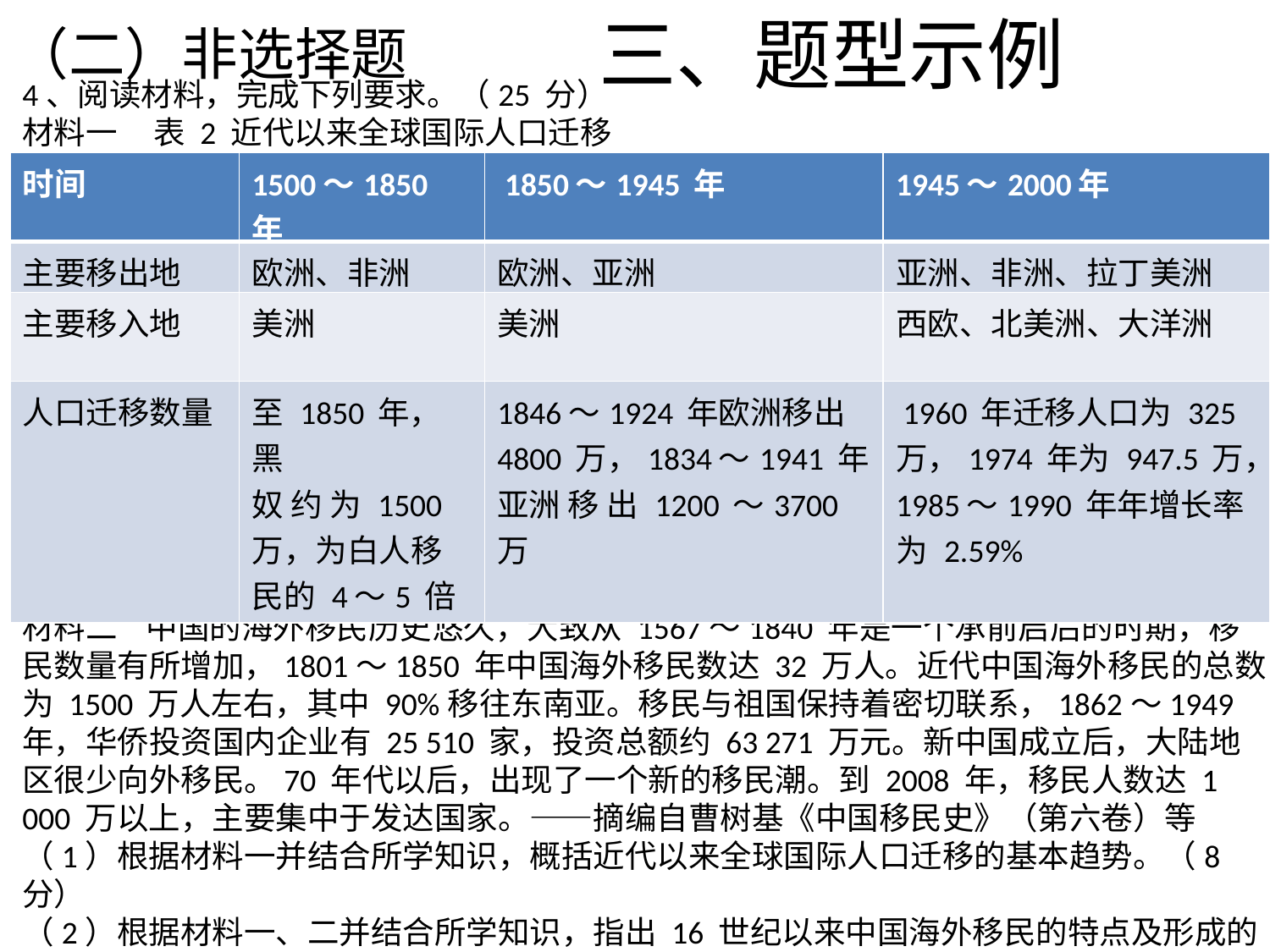

三、题型示例
（二）非选择题
4、阅读材料，完成下列要求。（25 分）
材料一     表 2 近代以来全球国际人口迁移

——据邬沧萍《世界人口》等编制
材料二    中国的海外移民历史悠久，大致从 1567～1840 年是一个承前启后的时期，移民数量有所增加，1801～1850 年中国海外移民数达 32 万人。近代中国海外移民的总数为 1500 万人左右，其中 90%移往东南亚。移民与祖国保持着密切联系，1862～1949 年，华侨投资国内企业有 25 510 家，投资总额约 63 271 万元。新中国成立后，大陆地区很少向外移民。70 年代以后，出现了一个新的移民潮。到 2008 年，移民人数达 1 000 万以上，主要集中于发达国家。——摘编自曹树基《中国移民史》（第六卷）等
（1）根据材料一并结合所学知识，概括近代以来全球国际人口迁移的基本趋势。（8 分）
（2）根据材料一、二并结合所学知识，指出 16 世纪以来中国海外移民的特点及形成的主要原因，并说明华侨华人在中国近代史上的贡献。（17 分）
| 时间 | 1500～1850 年 | 1850～1945 年 | 1945～2000年 |
| --- | --- | --- | --- |
| 主要移出地 | 欧洲、非洲 | 欧洲、亚洲 | 亚洲、非洲、拉丁美洲 |
| 主要移入地 | 美洲 | 美洲 | 西欧、北美洲、大洋洲 |
| 人口迁移数量 | 至 1850 年，黑 奴 约 为 1500 万，为白人移 民的 4～5 倍 | 1846～1924 年欧洲移出 4800 万，1834～1941 年亚洲 移 出 1200 ～3700 万 | 1960 年迁移人口为 325万，1974 年为 947.5 万，1985～1990 年年增长率为 2.59% |